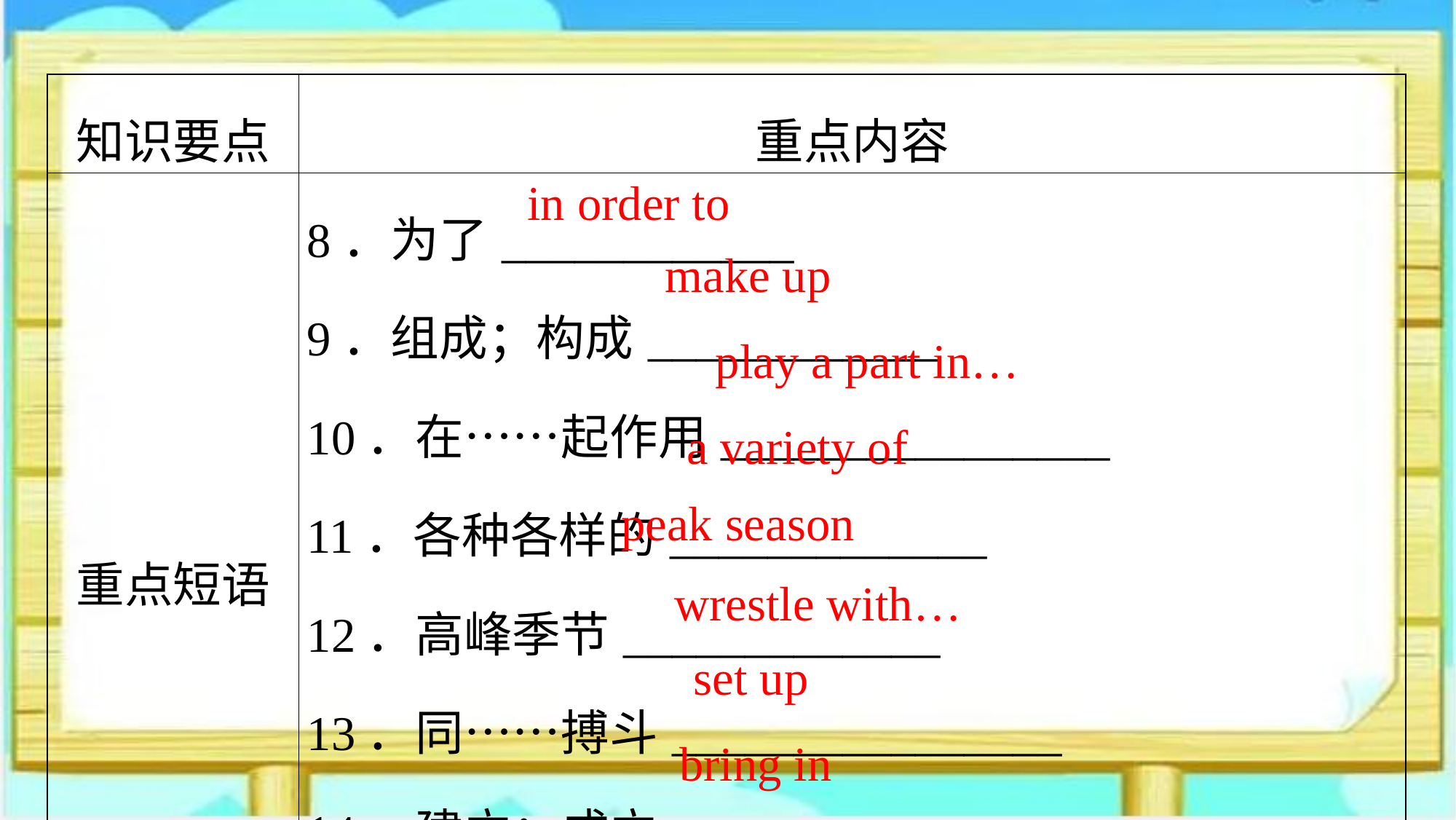

| 知识要点 | 重点内容 |
| --- | --- |
| 重点短语 | 8．为了\_\_\_\_\_\_\_\_\_\_\_\_ 9．组成；构成\_\_\_\_\_\_\_\_\_\_\_\_ 10．在……起作用\_\_\_\_\_\_\_\_\_\_\_\_\_\_\_\_ 11．各种各样的\_\_\_\_\_\_\_\_\_\_\_\_\_ 12．高峰季节\_\_\_\_\_\_\_\_\_\_\_\_\_ 13．同……搏斗\_\_\_\_\_\_\_\_\_\_\_\_\_\_\_\_ 14．建立；成立\_\_\_\_\_\_\_\_\_\_ 15．引进；吸引\_\_\_\_\_\_\_\_\_\_ |
in order to
make up
play a part in…
a variety of
peak season
wrestle with…
set up
bring in